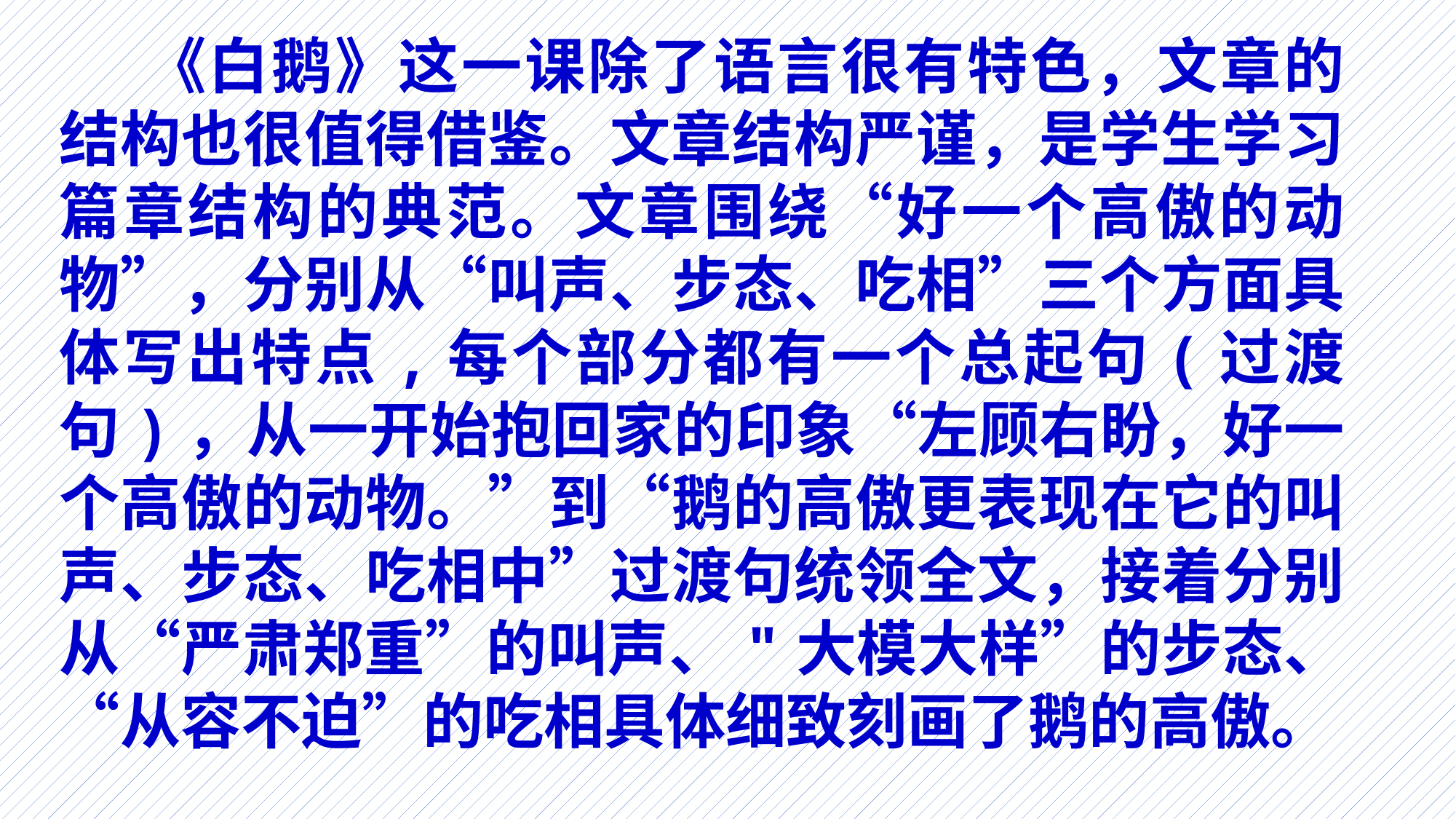

《白鹅》这一课除了语言很有特色，文章的结构也很值得借鉴。文章结构严谨，是学生学习篇章结构的典范。文章围绕“好一个高傲的动物”，分别从“叫声、步态、吃相”三个方面具体写出特点,每个部分都有一个总起句(过渡句)，从一开始抱回家的印象“左顾右盼，好一个高傲的动物。”到“鹅的高傲更表现在它的叫声、步态、吃相中”过渡句统领全文，接着分别从“严肃郑重”的叫声、"大模大样”的步态、“从容不迫”的吃相具体细致刻画了鹅的高傲。